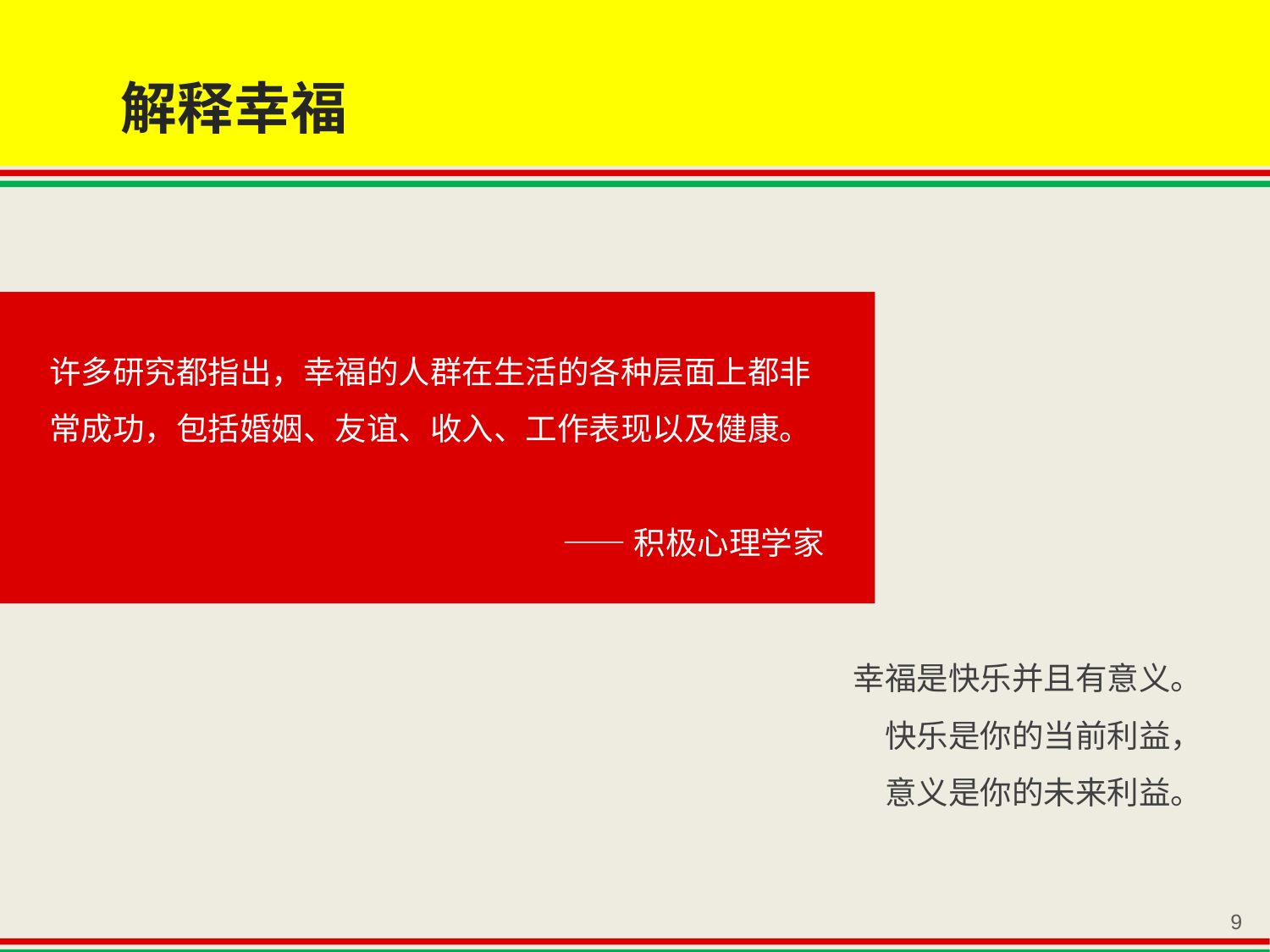

解释幸福

许多研究都指出，幸福的人群在生活的各种层面上都非常成功，包括婚姻、友谊、收入、工作表现以及健康。

——积极心理学家
幸福是快乐并且有意义。
快乐是你的当前利益，
意义是你的未来利益。
9